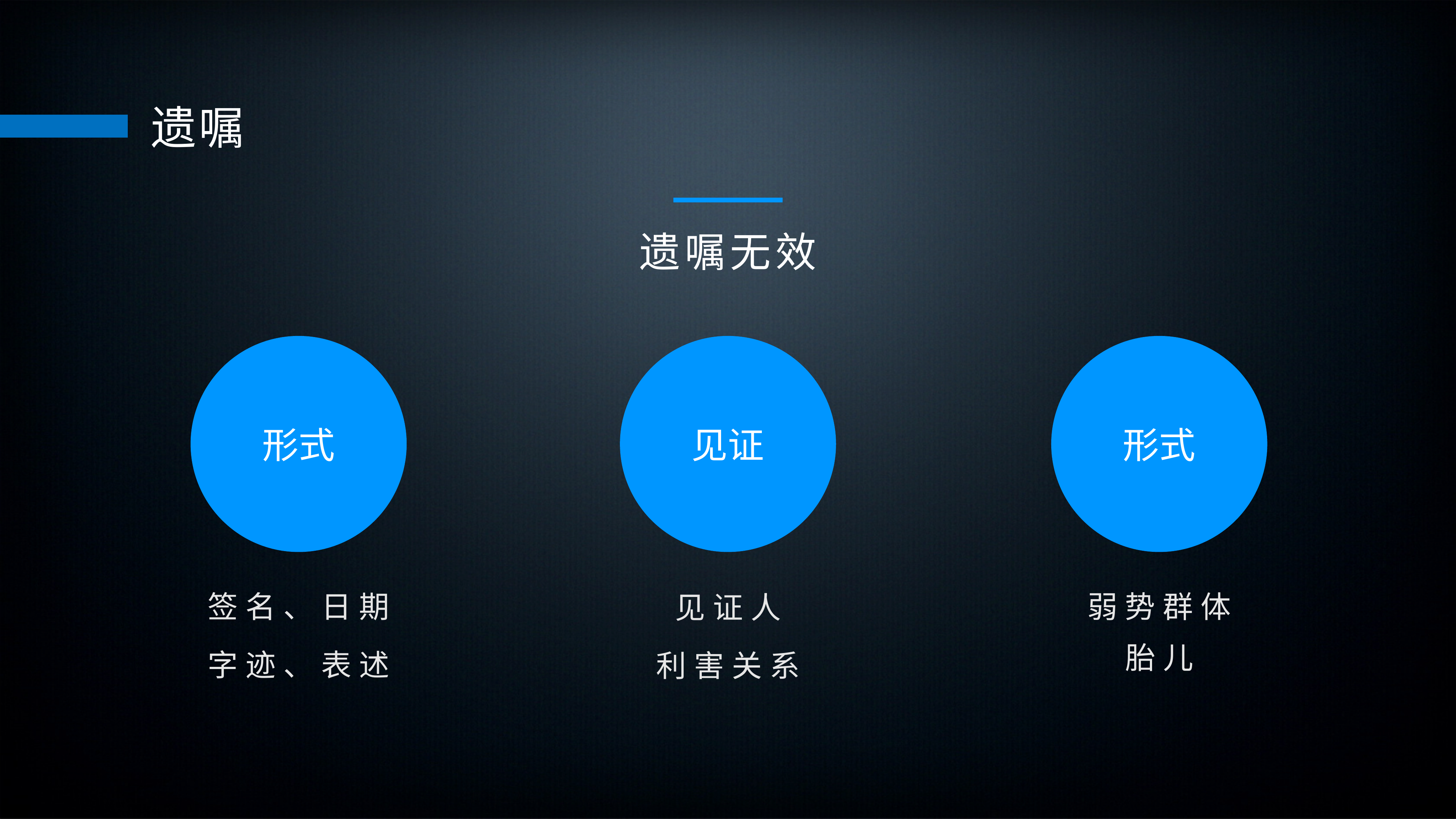

遗嘱

遗嘱无效

见证

形式

形式
签名、日期
字迹、表述
见证人
利害关系
弱势群体
胎儿